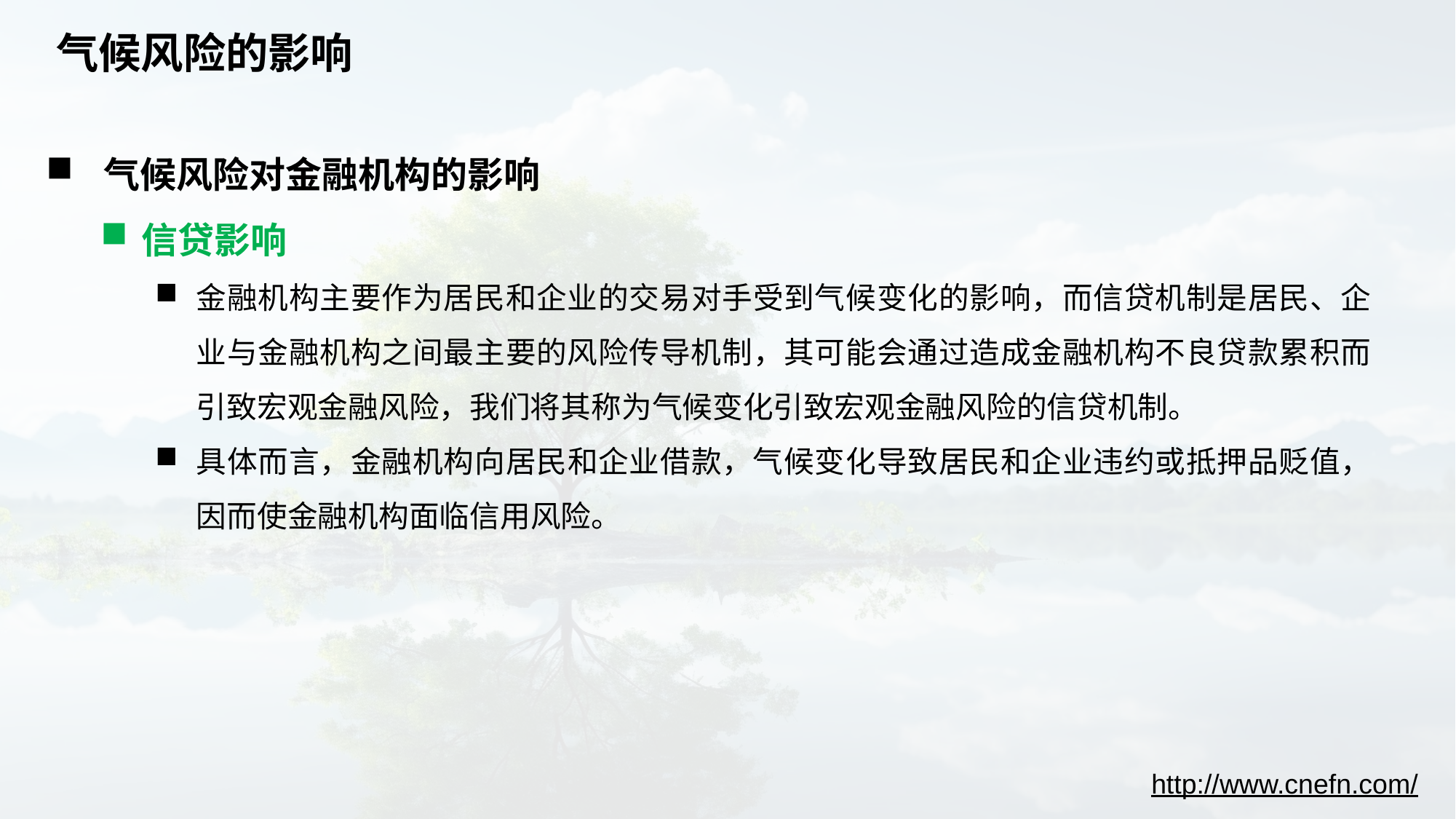

# 气候风险的影响
 气候风险对金融机构的影响
信贷影响
金融机构主要作为居民和企业的交易对手受到气候变化的影响，而信贷机制是居民、企业与金融机构之间最主要的风险传导机制，其可能会通过造成金融机构不良贷款累积而引致宏观金融风险，我们将其称为气候变化引致宏观金融风险的信贷机制。
具体而言，金融机构向居民和企业借款，气候变化导致居民和企业违约或抵押品贬值，因而使金融机构面临信用风险。